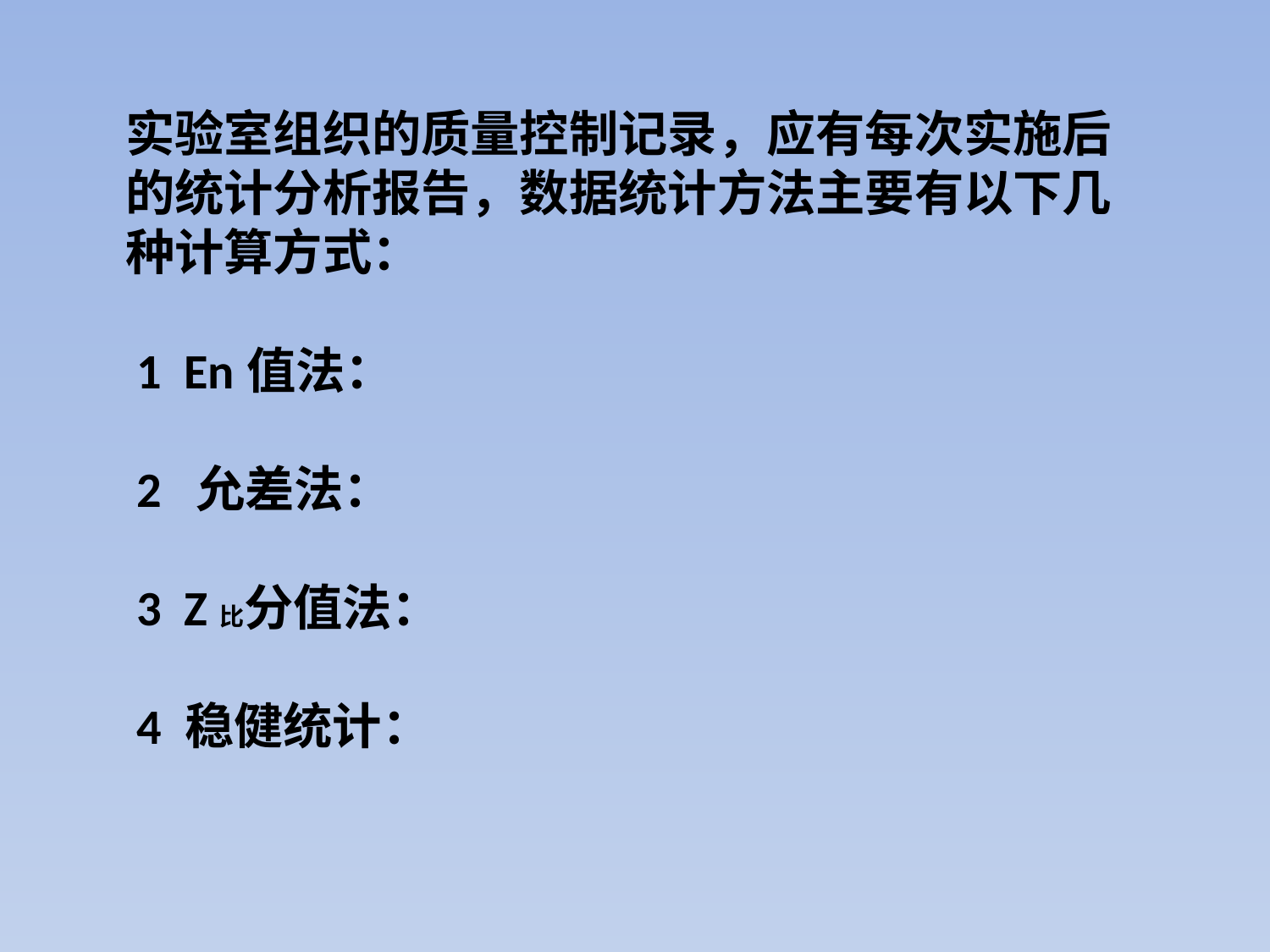

实验室组织的质量控制记录，应有每次实施后
的统计分析报告，数据统计方法主要有以下几
种计算方式：

 1  En值法：

 2  允差法：

 3  Z比分值法：

 4 稳健统计：